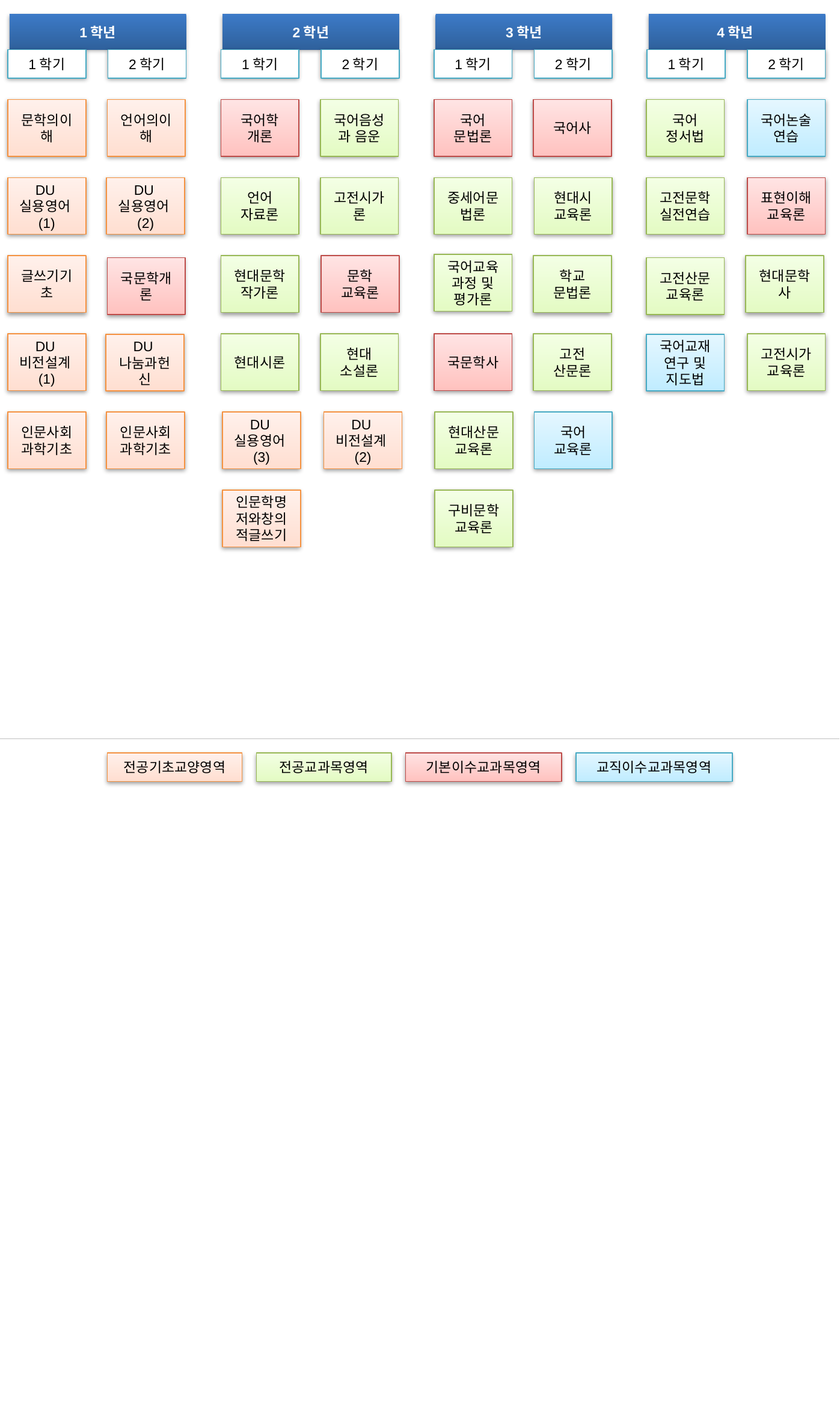

1학년
2학년
3학년
4학년
1학기
2학기
1학기
2학기
1학기
2학기
1학기
2학기
문학의이해
언어의이해
국어학
개론
국어음성
과 음운
국어
문법론
국어사
국어
정서법
국어논술연습
DU실용영어(1)
DU실용영어(2)
언어
자료론
고전시가론
중세어문법론
현대시
교육론
고전문학실전연습
표현이해교육론
국어교육과정 및 평가론
글쓰기기초
현대문학작가론
문학
교육론
학교
문법론
현대문학사
국문학개론
고전산문
교육론
DU비전설계(1)
현대시론
현대
소설론
국문학사
고전
산문론
고전시가교육론
DU나눔과헌신
국어교재연구 및 지도법
인문사회과학기초
인문사회과학기초
DU실용영어(3)
DU비전설계(2)
현대산문
교육론
국어
교육론
인문학명저와창의적글쓰기
구비문학
교육론
전공기초교양영역
전공교과목영역
기본이수교과목영역
교직이수교과목영역